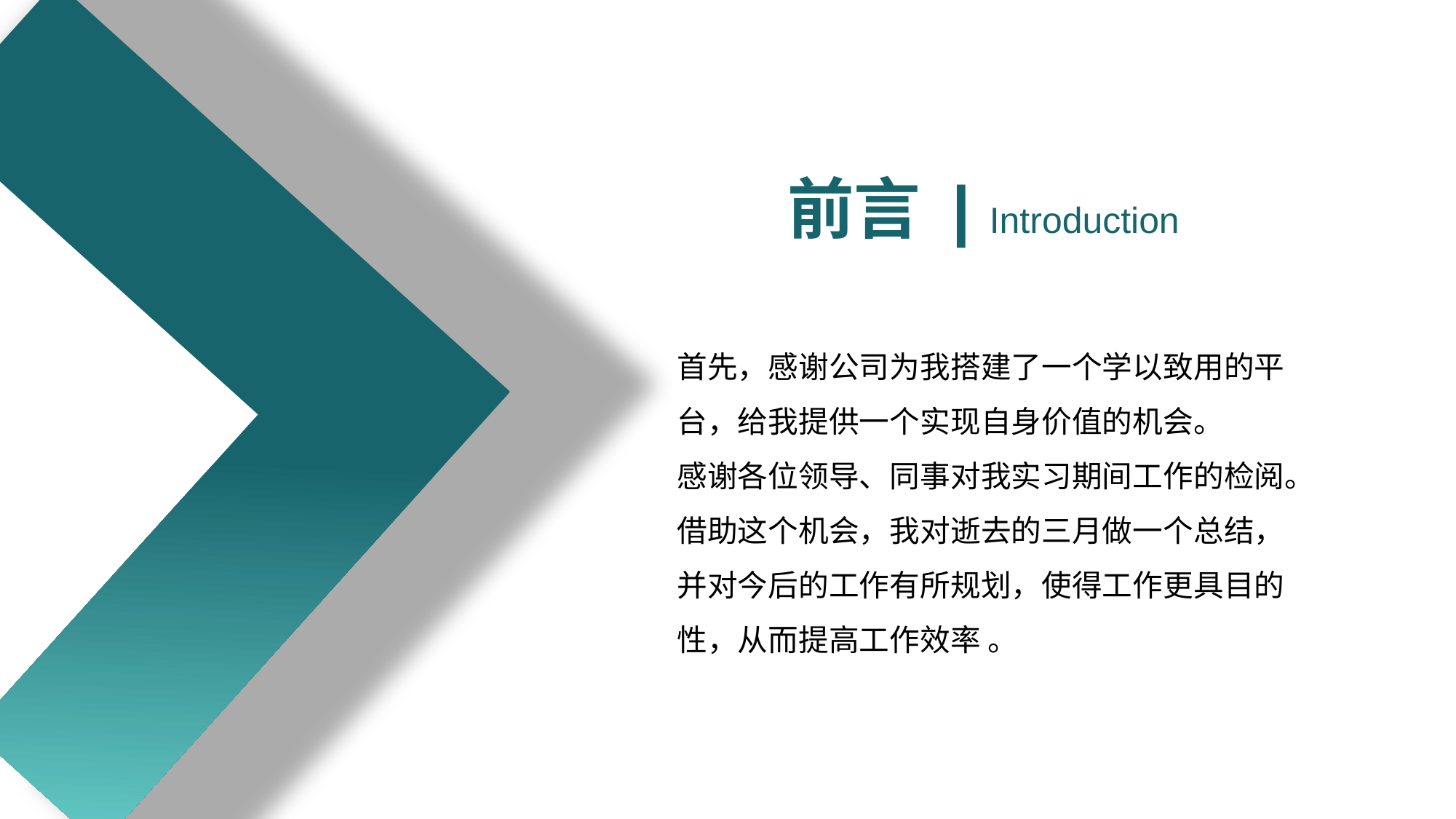

前言 | Introduction
首先，感谢公司为我搭建了一个学以致用的平台，给我提供一个实现自身价值的机会。
感谢各位领导、同事对我实习期间工作的检阅。
借助这个机会，我对逝去的三月做一个总结，并对今后的工作有所规划，使得工作更具目的性，从而提高工作效率 。